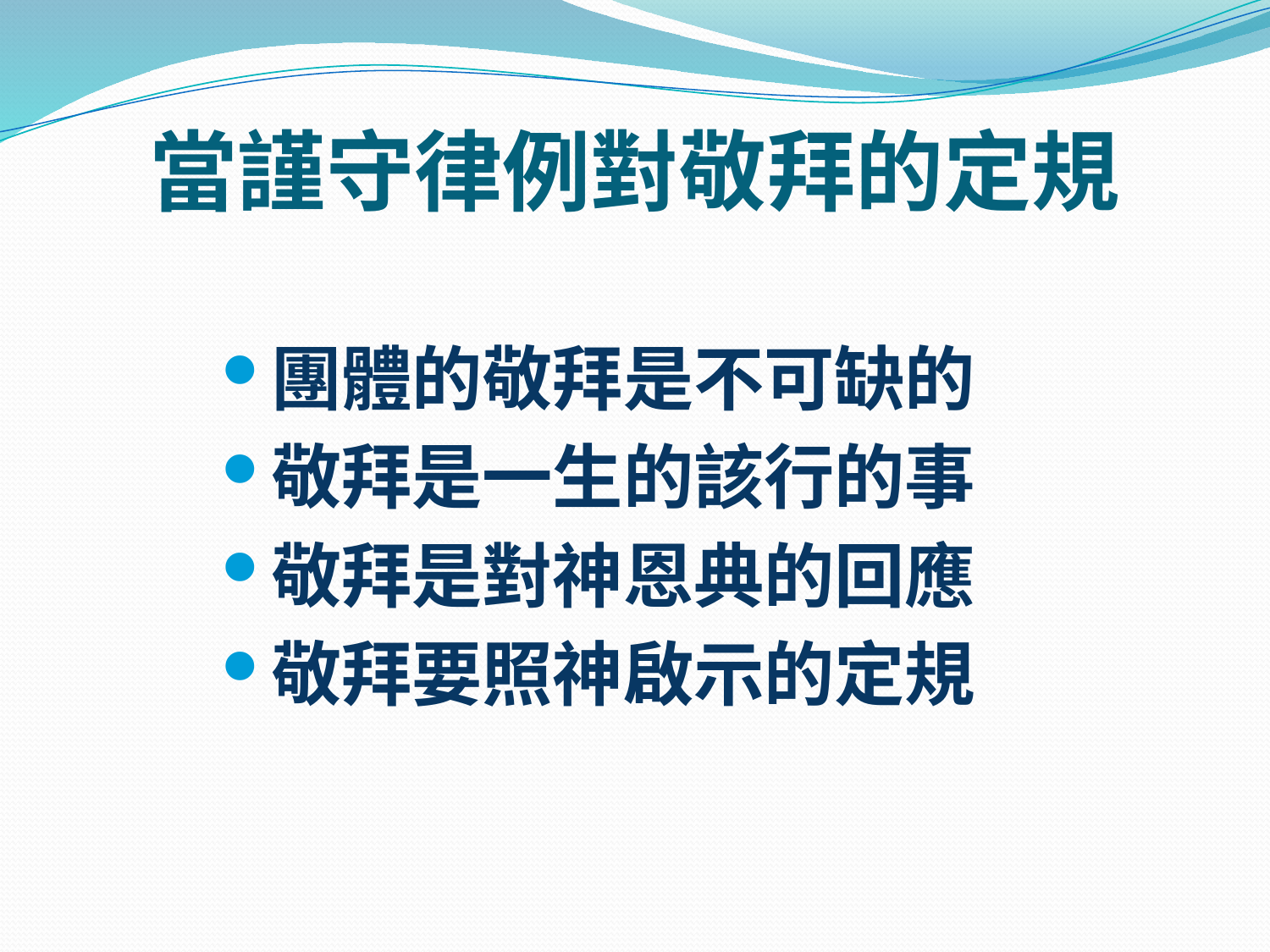

# 當謹守律例對敬拜的定規
團體的敬拜是不可缺的
敬拜是一生的該行的事
敬拜是對神恩典的回應
敬拜要照神啟示的定規